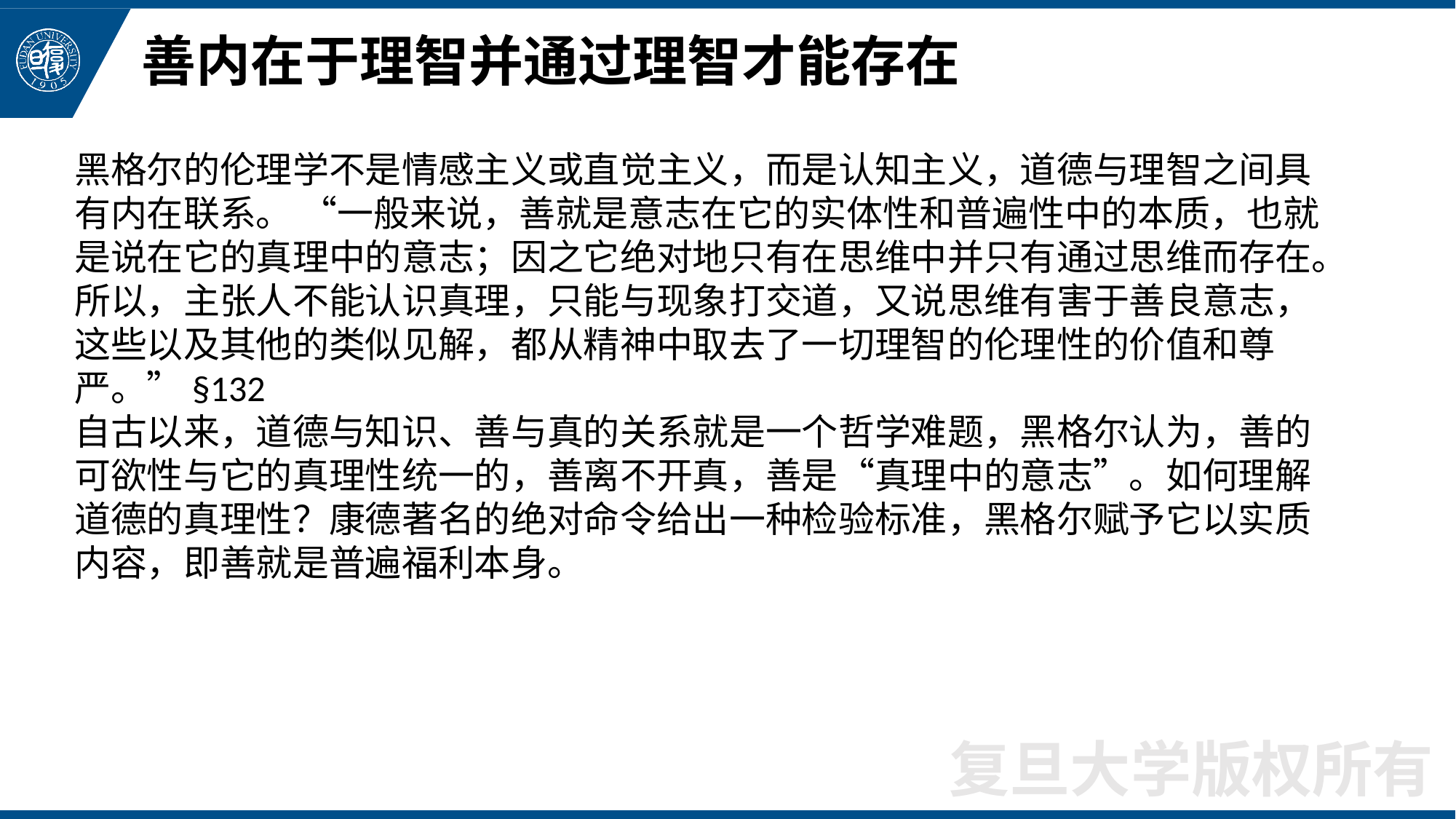

# 善内在于理智并通过理智才能存在
黑格尔的伦理学不是情感主义或直觉主义，而是认知主义，道德与理智之间具有内在联系。 “一般来说，善就是意志在它的实体性和普遍性中的本质，也就是说在它的真理中的意志；因之它绝对地只有在思维中并只有通过思维而存在。所以，主张人不能认识真理，只能与现象打交道，又说思维有害于善良意志，这些以及其他的类似见解，都从精神中取去了一切理智的伦理性的价值和尊严。”§132
自古以来，道德与知识、善与真的关系就是一个哲学难题，黑格尔认为，善的可欲性与它的真理性统一的，善离不开真，善是“真理中的意志”。如何理解道德的真理性？康德著名的绝对命令给出一种检验标准，黑格尔赋予它以实质内容，即善就是普遍福利本身。